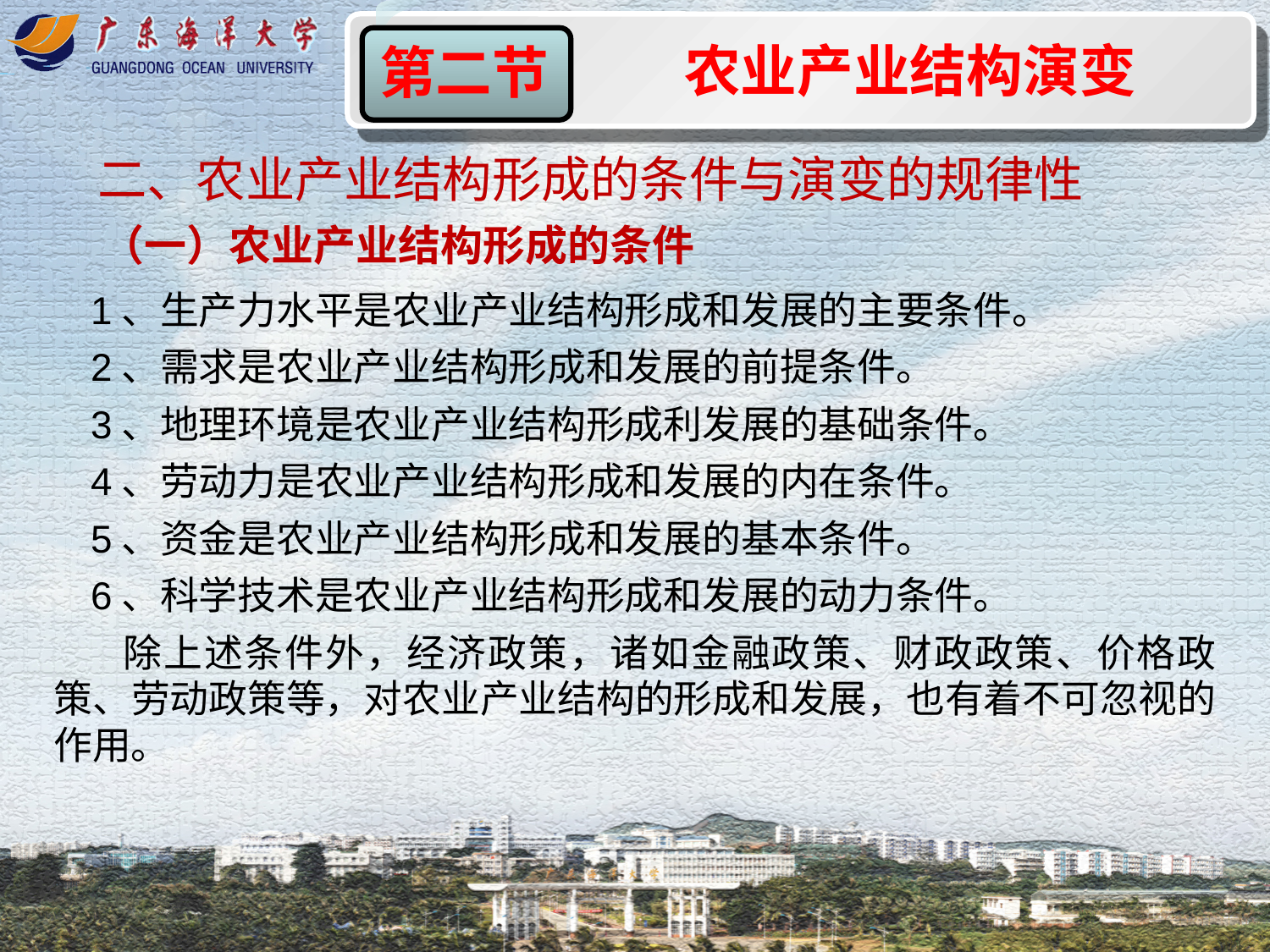

农业产业结构演变

第二节
二、农业产业结构形成的条件与演变的规律性
（一）农业产业结构形成的条件
1、生产力水平是农业产业结构形成和发展的主要条件。
2、需求是农业产业结构形成和发展的前提条件。
3、地理环境是农业产业结构形成利发展的基础条件。
4、劳动力是农业产业结构形成和发展的内在条件。
5、资金是农业产业结构形成和发展的基本条件。
6、科学技术是农业产业结构形成和发展的动力条件。
  除上述条件外，经济政策，诸如金融政策、财政政策、价格政策、劳动政策等，对农业产业结构的形成和发展，也有着不可忽视的作用。